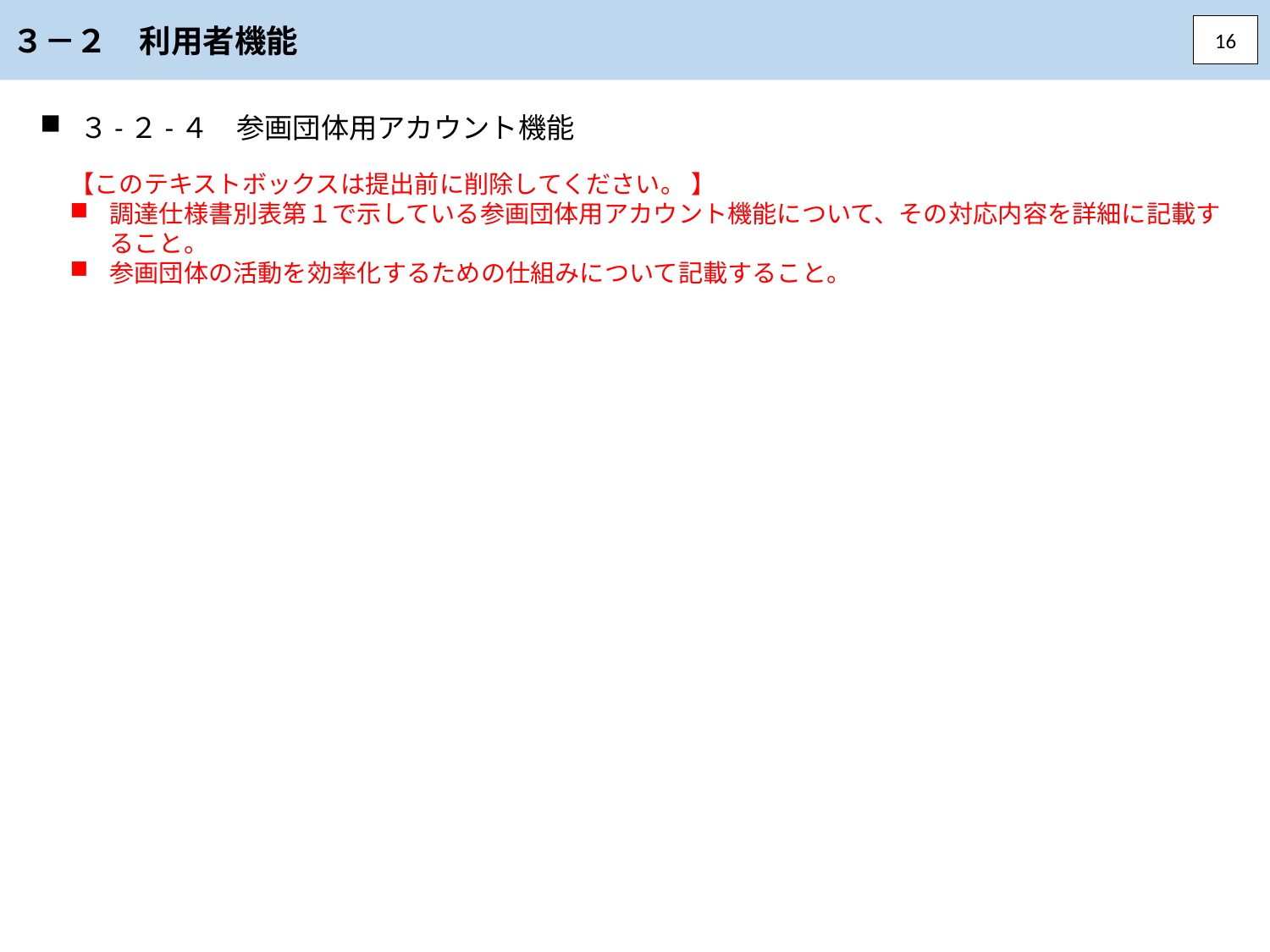

３－２　利用者機能
16
３-２-４　参画団体用アカウント機能
【このテキストボックスは提出前に削除してください。 】
調達仕様書別表第１で示している参画団体用アカウント機能について、その対応内容を詳細に記載すること。
参画団体の活動を効率化するための仕組みについて記載すること。